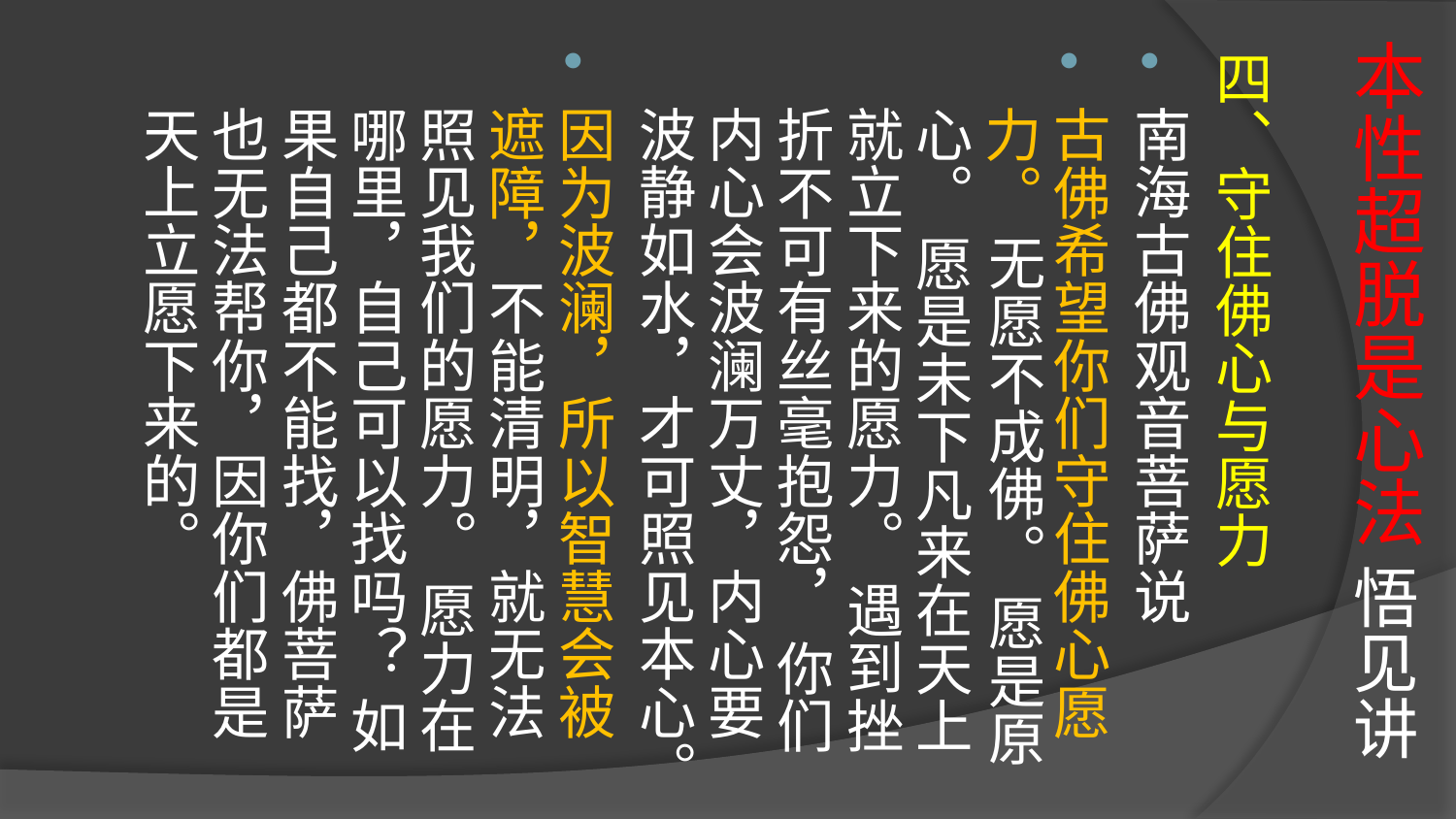

# 本性超脱是心法 悟见讲
四、守住佛心与愿力
南海古佛观音菩萨说
古佛希望你们守住佛心愿力。 无愿不成佛。 愿是原心。 愿是未下凡来在天上就立下来的愿力。 遇到挫折不可有丝毫抱怨， 你们内心会波澜万丈，内心要波静如水，才可照见本心。
因为波澜，所以智慧会被遮障，不能清明，就无法照见我们的愿力。 愿力在哪里，自己可以找吗？ 如果自己都不能找，佛菩萨也无法帮你，因你们都是天上立愿下来的。